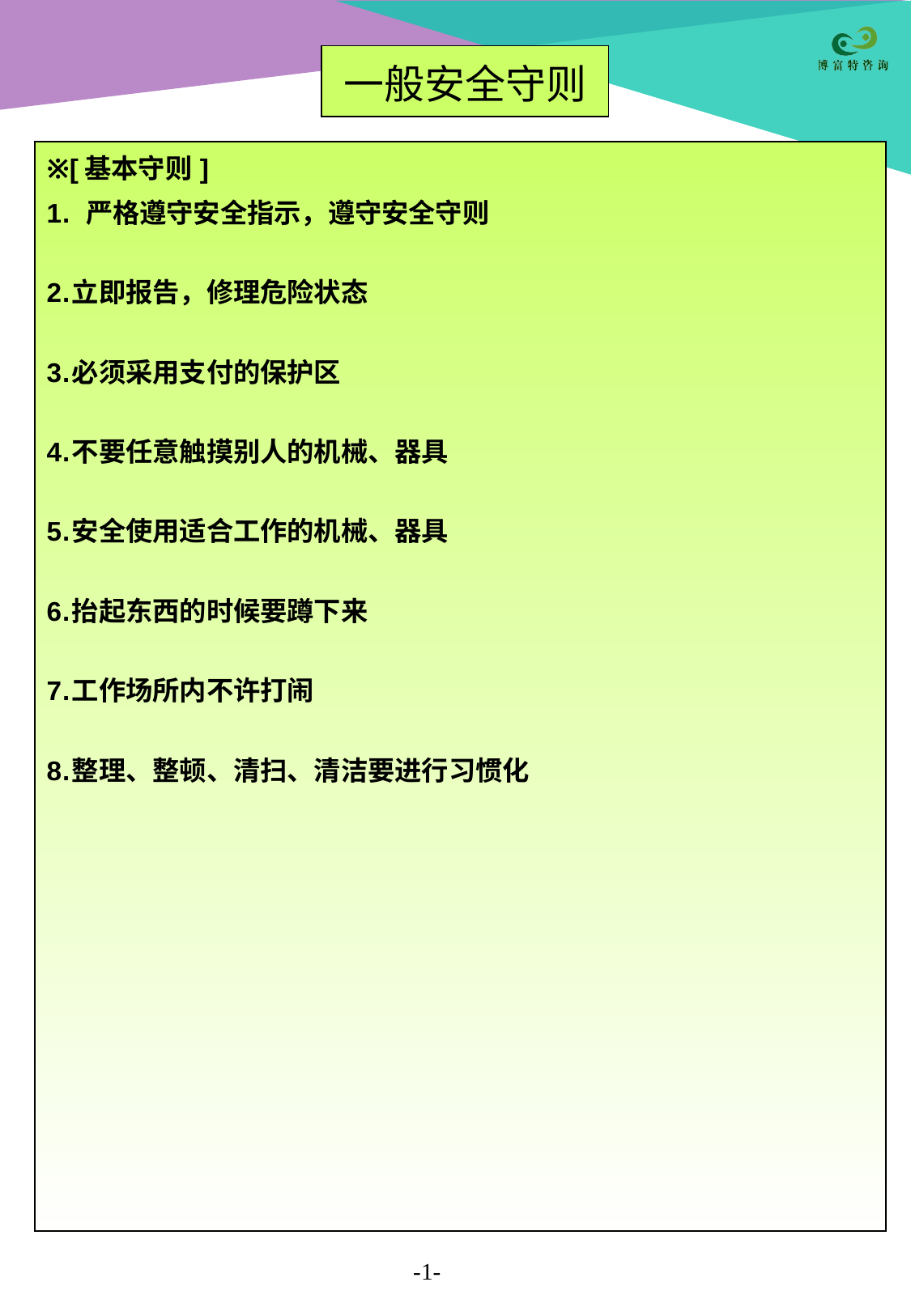

| 一般安全守则 |
| --- |
| ※[基本守则] 严格遵守安全指示，遵守安全守则 立即报告，修理危险状态 必须采用支付的保护区 不要任意触摸别人的机械、器具 安全使用适合工作的机械、器具 抬起东西的时候要蹲下来 工作场所内不许打闹 整理、整顿、清扫、清洁要进行习惯化 |
| --- |
-1-